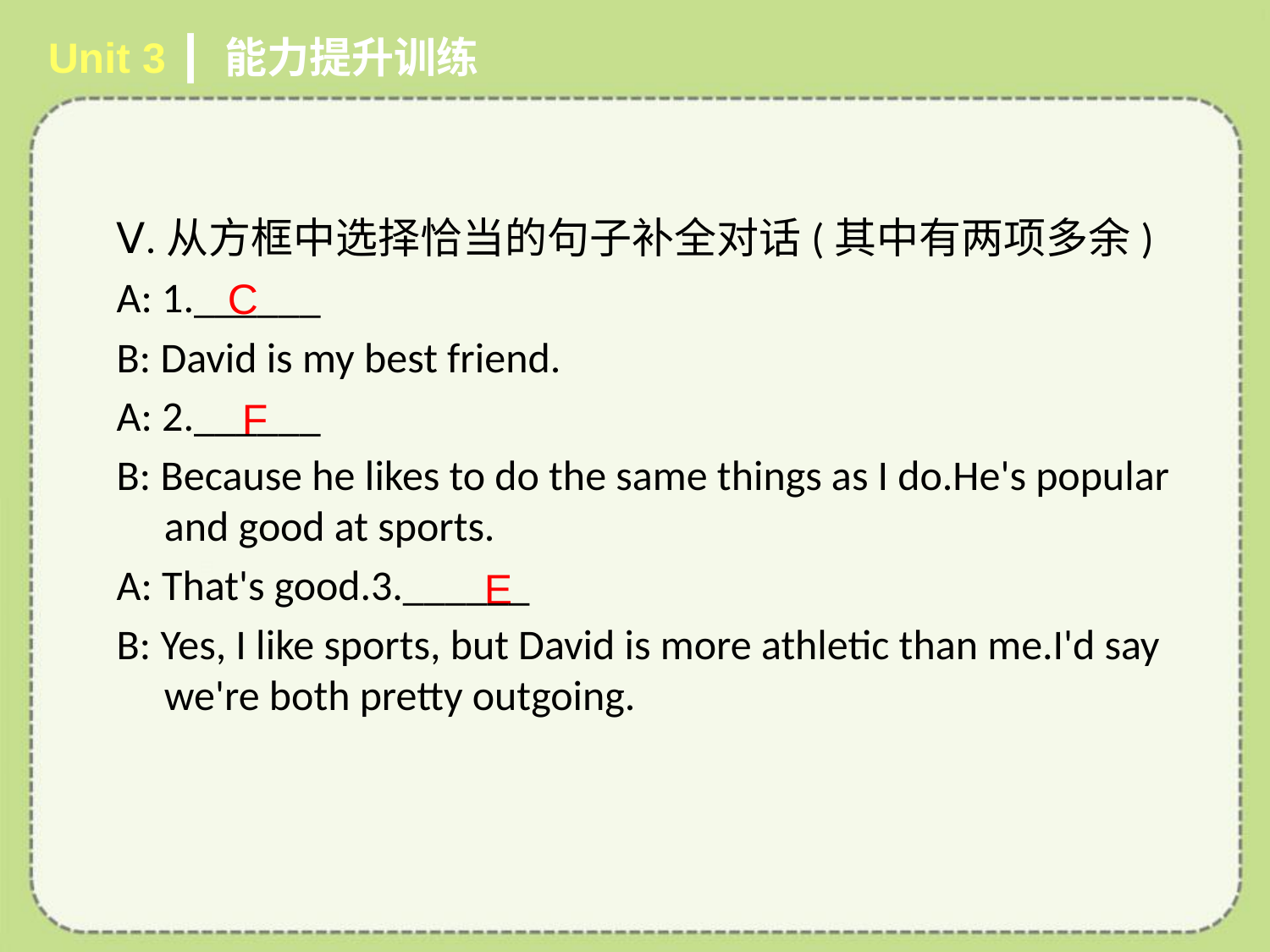

Unit 3 ┃ 能力提升训练
# Ⅴ.从方框中选择恰当的句子补全对话(其中有两项多余)
A: 1.______
B: David is my best friend.
A: 2.______
B: Because he likes to do the same things as I do.He's popular and good at sports.
A: That's good.3.______
B: Yes, I like sports, but David is more athletic than me.I'd say we're both pretty outgoing.
C

F
E